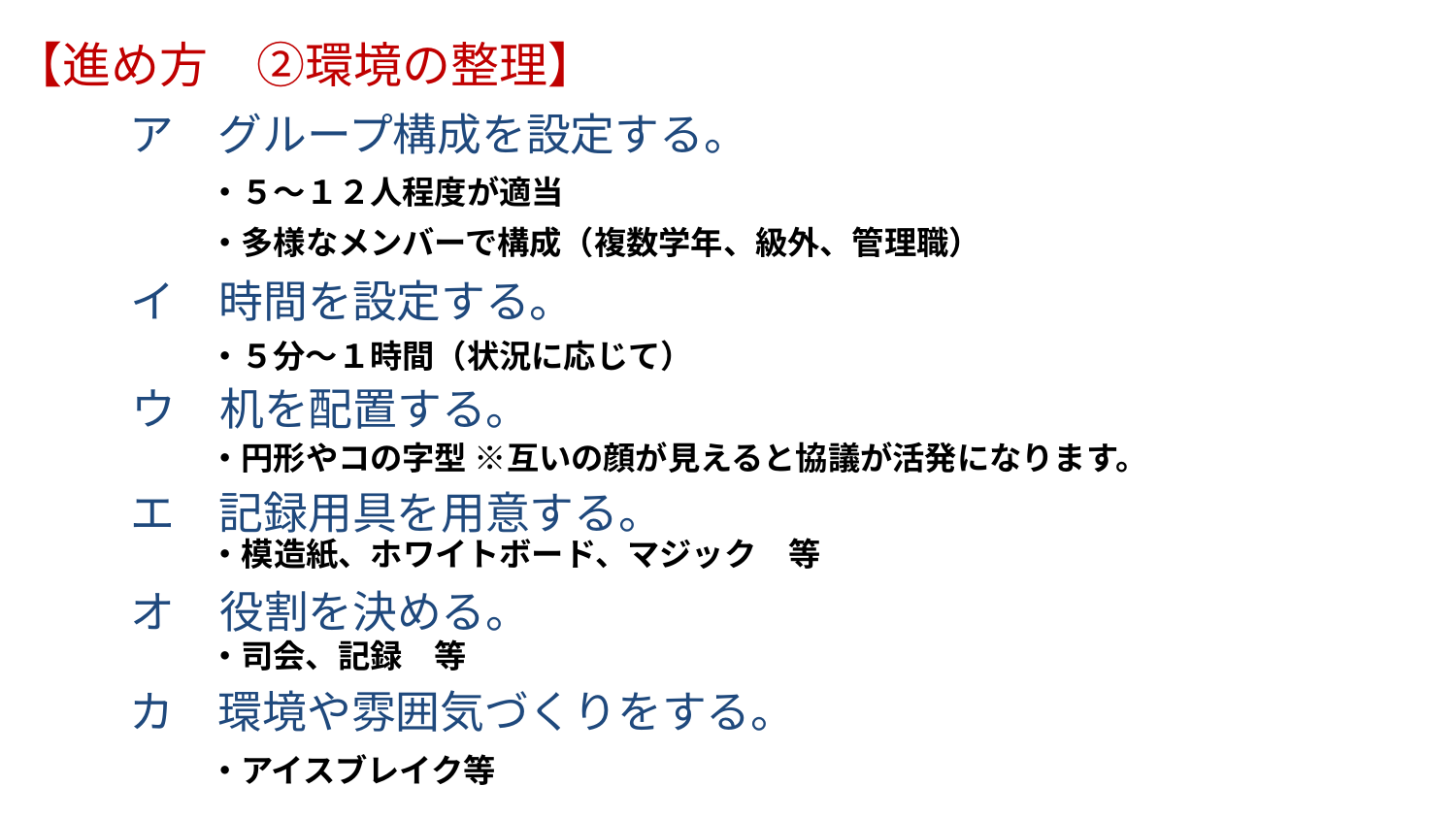

【進め方　②環境の整理】
ア　グループ構成を設定する。
・５～１２人程度が適当
・多様なメンバーで構成（複数学年、級外、管理職）
イ　時間を設定する。
・５分～１時間（状況に応じて）
ウ　机を配置する。
・円形やコの字型 ※互いの顔が見えると協議が活発になります。
エ　記録用具を用意する。
・模造紙、ホワイトボード、マジック　等
オ　役割を決める。
・司会、記録　等
カ　環境や雰囲気づくりをする。
・アイスブレイク等